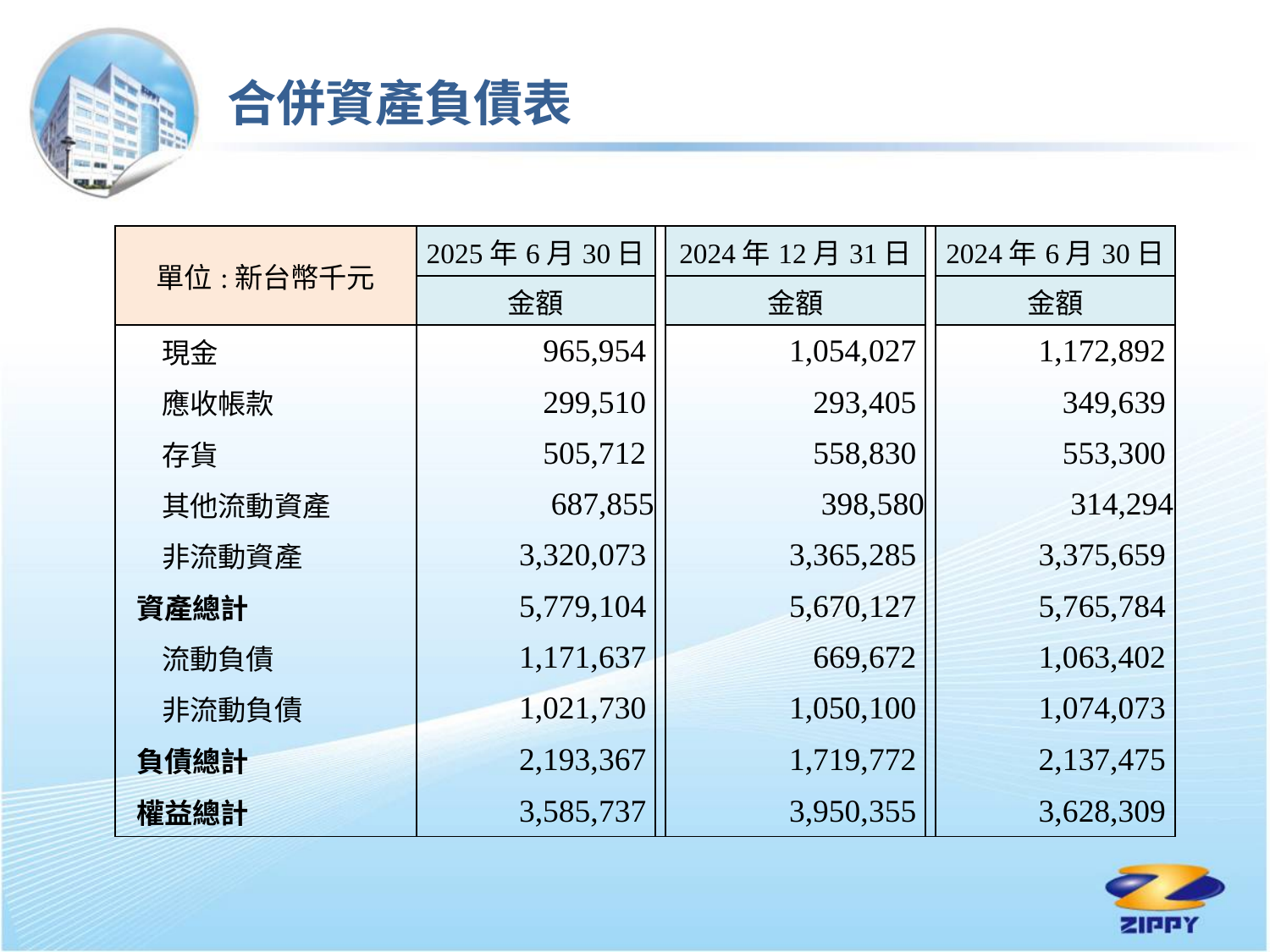

合併資產負債表

| 單位:新台幣千元 | 2025年6月30日 |  | 2024年12月31日 |  | 2024年6月30日 |
| --- | --- | --- | --- | --- | --- |
|  | 金額 |  | 金額 |  | 金額 |
| 現金 | 965,954 |  | 1,054,027 |  | 1,172,892 |
| 應收帳款 | 299,510 |  | 293,405 |  | 349,639 |
| 存貨 | 505,712 |  | 558,830 |  | 553,300 |
| 其他流動資產 | 687,855 |  | 398,580 |  | 314,294 |
| 非流動資產 | 3,320,073 |  | 3,365,285 |  | 3,375,659 |
| 資產總計 | 5,779,104 |  | 5,670,127 |  | 5,765,784 |
| 流動負債 | 1,171,637 |  | 669,672 |  | 1,063,402 |
| 非流動負債 | 1,021,730 |  | 1,050,100 |  | 1,074,073 |
| 負債總計 | 2,193,367 |  | 1,719,772 |  | 2,137,475 |
| 權益總計 | 3,585,737 |  | 3,950,355 |  | 3,628,309 |